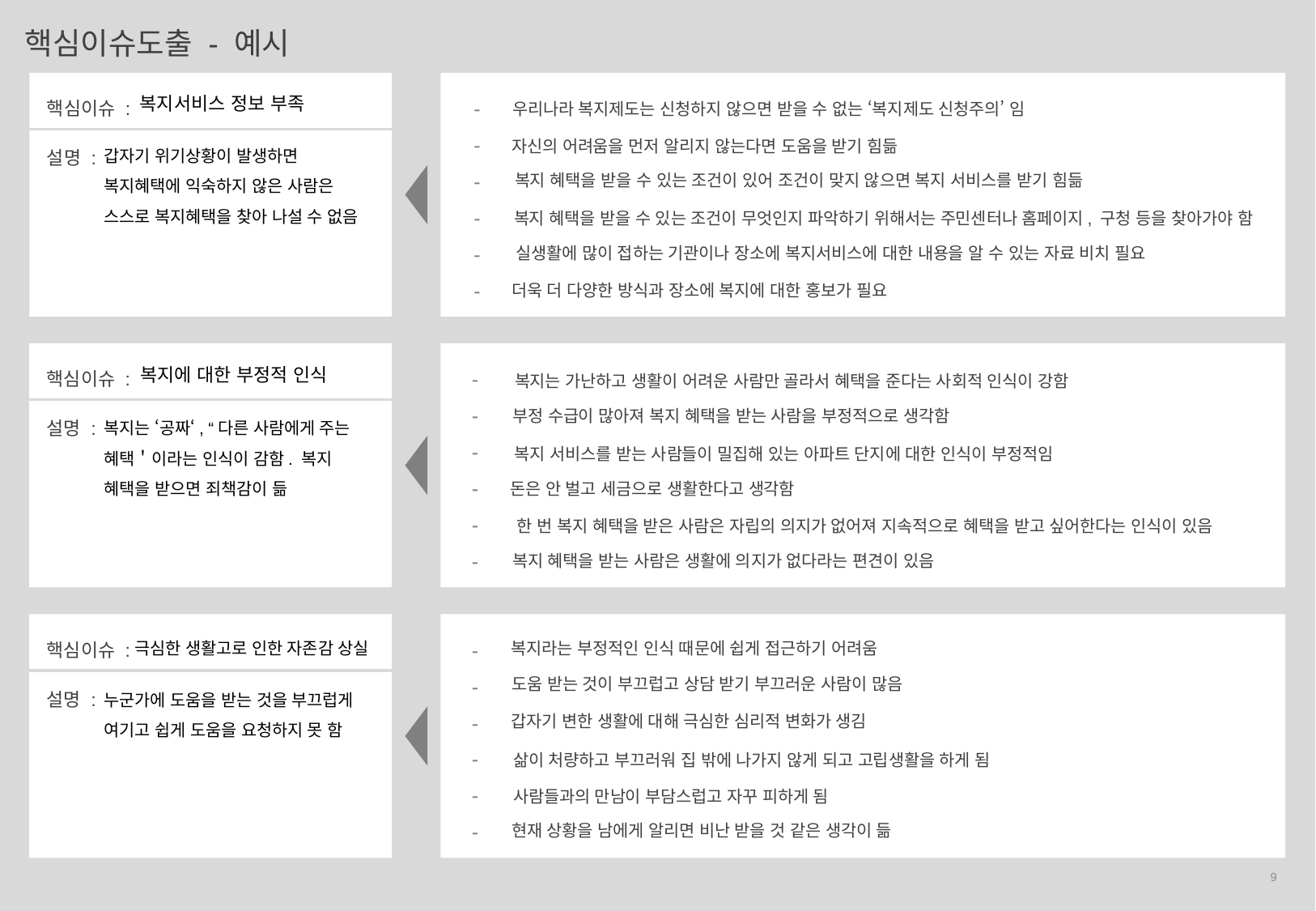

핵심이슈도출 - 예시

-
-
-
-
-
-
핵심이슈 :
우리나라 복지제도는 신청하지 않으면 받을 수 없는 ‘복지제도 신청주의’ 임
복지서비스 정보 부족
자신의 어려움을 먼저 알리지 않는다면 도움을 받기 힘듦
설명 :
갑자기 위기상황이 발생하면 복지혜택에 익숙하지 않은 사람은 스스로 복지혜택을 찾아 나설 수 없음
복지 혜택을 받을 수 있는 조건이 있어 조건이 맞지 않으면 복지 서비스를 받기 힘듦

복지 혜택을 받을 수 있는 조건이 무엇인지 파악하기 위해서는 주민센터나 홈페이지, 구청 등을 찾아가야 함
실생활에 많이 접하는 기관이나 장소에 복지서비스에 대한 내용을 알 수 있는 자료 비치 필요
더욱 더 다양한 방식과 장소에 복지에 대한 홍보가 필요

-
-
-
-
-
-
핵심이슈 :
복지는 가난하고 생활이 어려운 사람만 골라서 혜택을 준다는 사회적 인식이 강함
복지에 대한 부정적 인식
부정 수급이 많아져 복지 혜택을 받는 사람을 부정적으로 생각함
설명 :
복지는 ‘공짜‘, “다른 사람에게 주는 혜택＇이라는 인식이 감함. 복지 혜택을 받으면 죄책감이 듦
복지 서비스를 받는 사람들이 밀집해 있는 아파트 단지에 대한 인식이 부정적임

돈은 안 벌고 세금으로 생활한다고 생각함
한 번 복지 혜택을 받은 사람은 자립의 의지가 없어져 지속적으로 혜택을 받고 싶어한다는 인식이 있음
복지 혜택을 받는 사람은 생활에 의지가 없다라는 편견이 있음

-
-
-
-
-
-
핵심이슈 :
복지라는 부정적인 인식 때문에 쉽게 접근하기 어려움
극심한 생활고로 인한 자존감 상실
도움 받는 것이 부끄럽고 상담 받기 부끄러운 사람이 많음
설명 :
누군가에 도움을 받는 것을 부끄럽게 여기고 쉽게 도움을 요청하지 못 함
갑자기 변한 생활에 대해 극심한 심리적 변화가 생김

삶이 처량하고 부끄러워 집 밖에 나가지 않게 되고 고립생활을 하게 됨
사람들과의 만남이 부담스럽고 자꾸 피하게 됨
현재 상황을 남에게 알리면 비난 받을 것 같은 생각이 듦